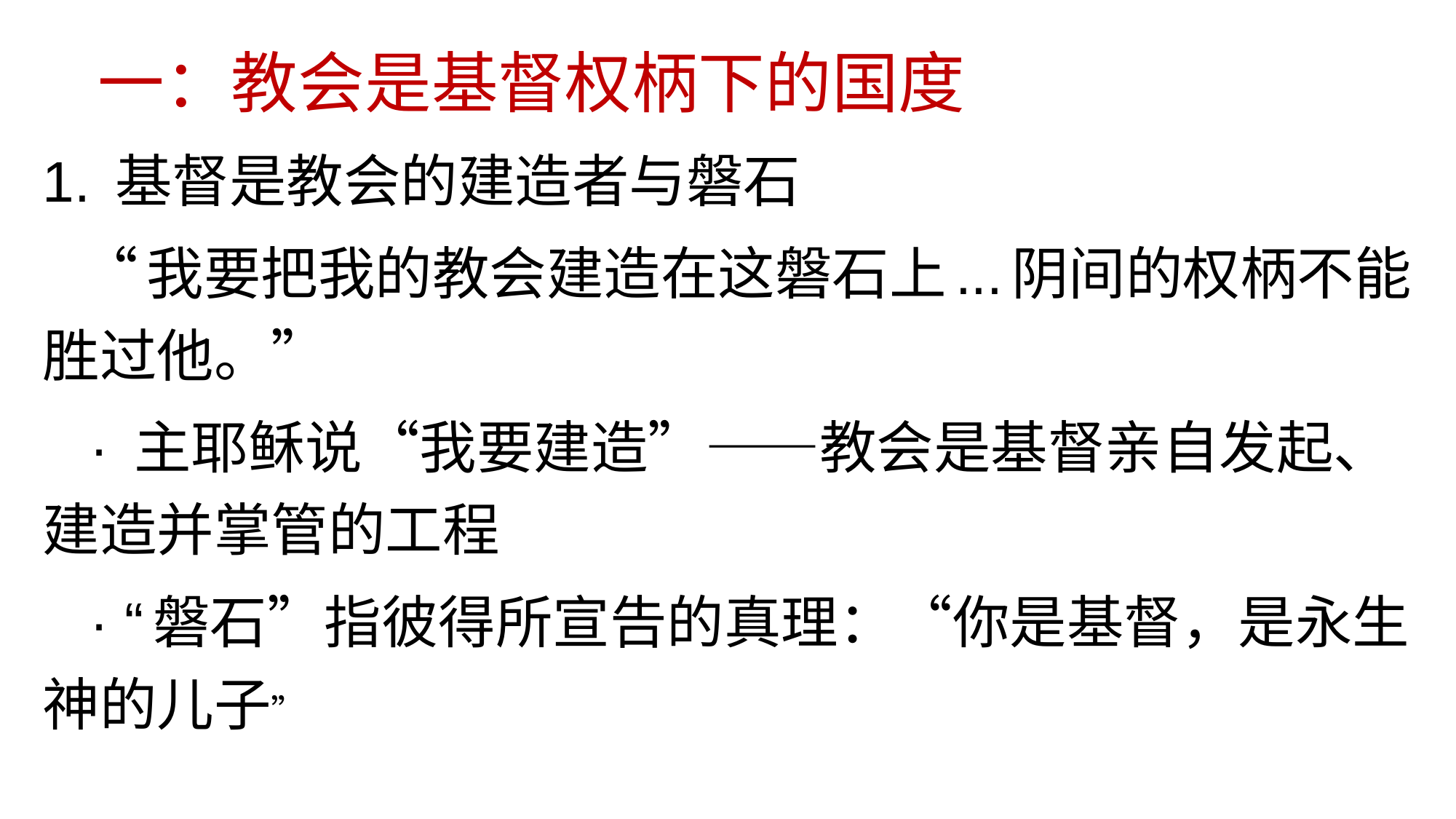

# 一：教会是基督权柄下的国度
1. 基督是教会的建造者与磐石
   “我要把我的教会建造在这磐石上...阴间的权柄不能胜过他。”
   · 主耶稣说“我要建造”——教会是基督亲自发起、建造并掌管的工程
   · “磐石”指彼得所宣告的真理：“你是基督，是永生神的儿子”